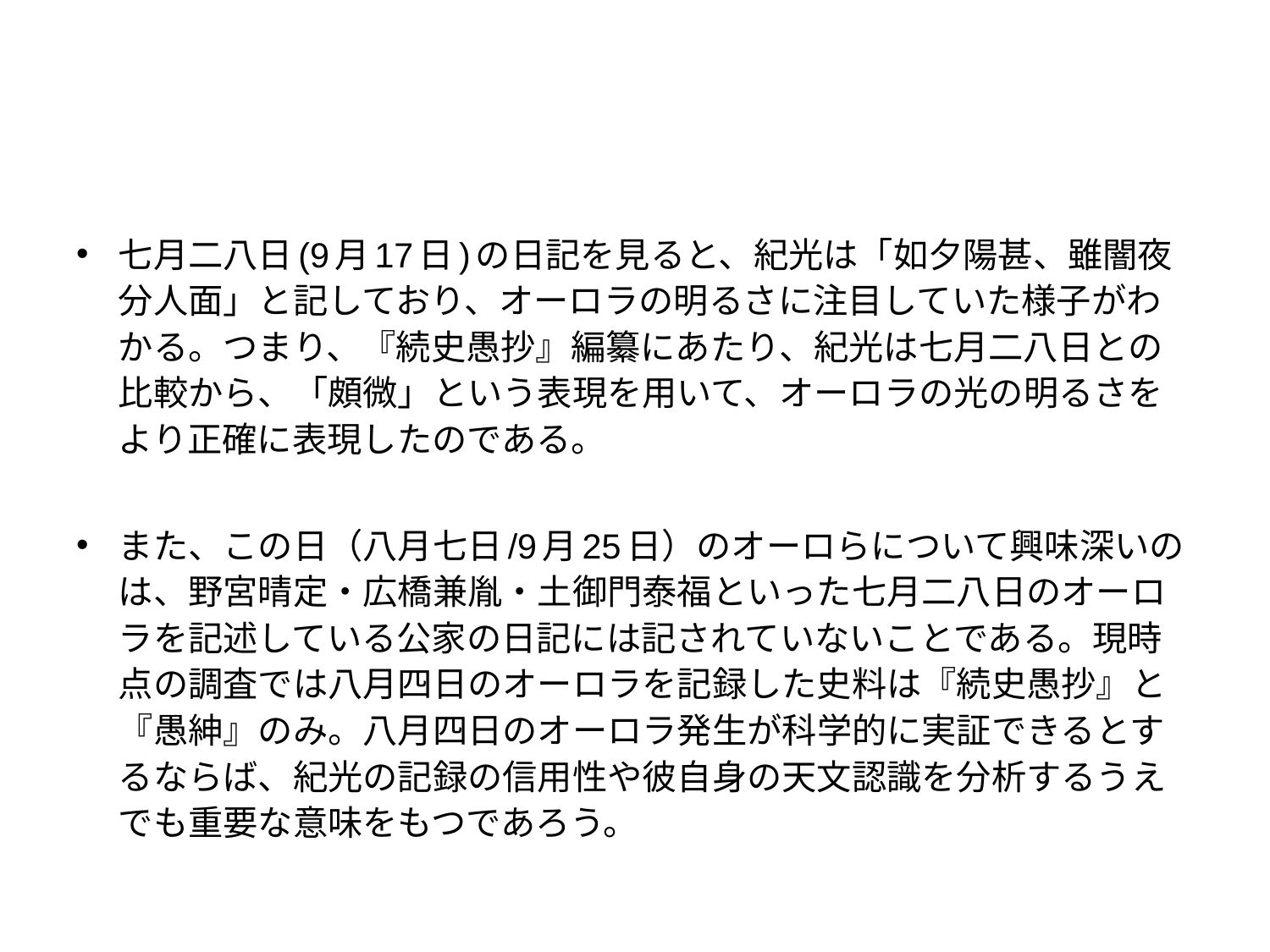

#
七月二八日(9月17日)の日記を見ると、紀光は「如夕陽甚、雖闇夜分人面」と記しており、オーロラの明るさに注目していた様子がわかる。つまり、『続史愚抄』編纂にあたり、紀光は七月二八日との比較から、「頗微」という表現を用いて、オーロラの光の明るさをより正確に表現したのである。

また、この日（八月七日/9月25日）のオーロらについて興味深いのは、野宮晴定・広橋兼胤・土御門泰福といった七月二八日のオーロラを記述している公家の日記には記されていないことである。現時点の調査では八月四日のオーロラを記録した史料は『続史愚抄』と『愚紳』のみ。八月四日のオーロラ発生が科学的に実証できるとするならば、紀光の記録の信用性や彼自身の天文認識を分析するうえでも重要な意味をもつであろう。